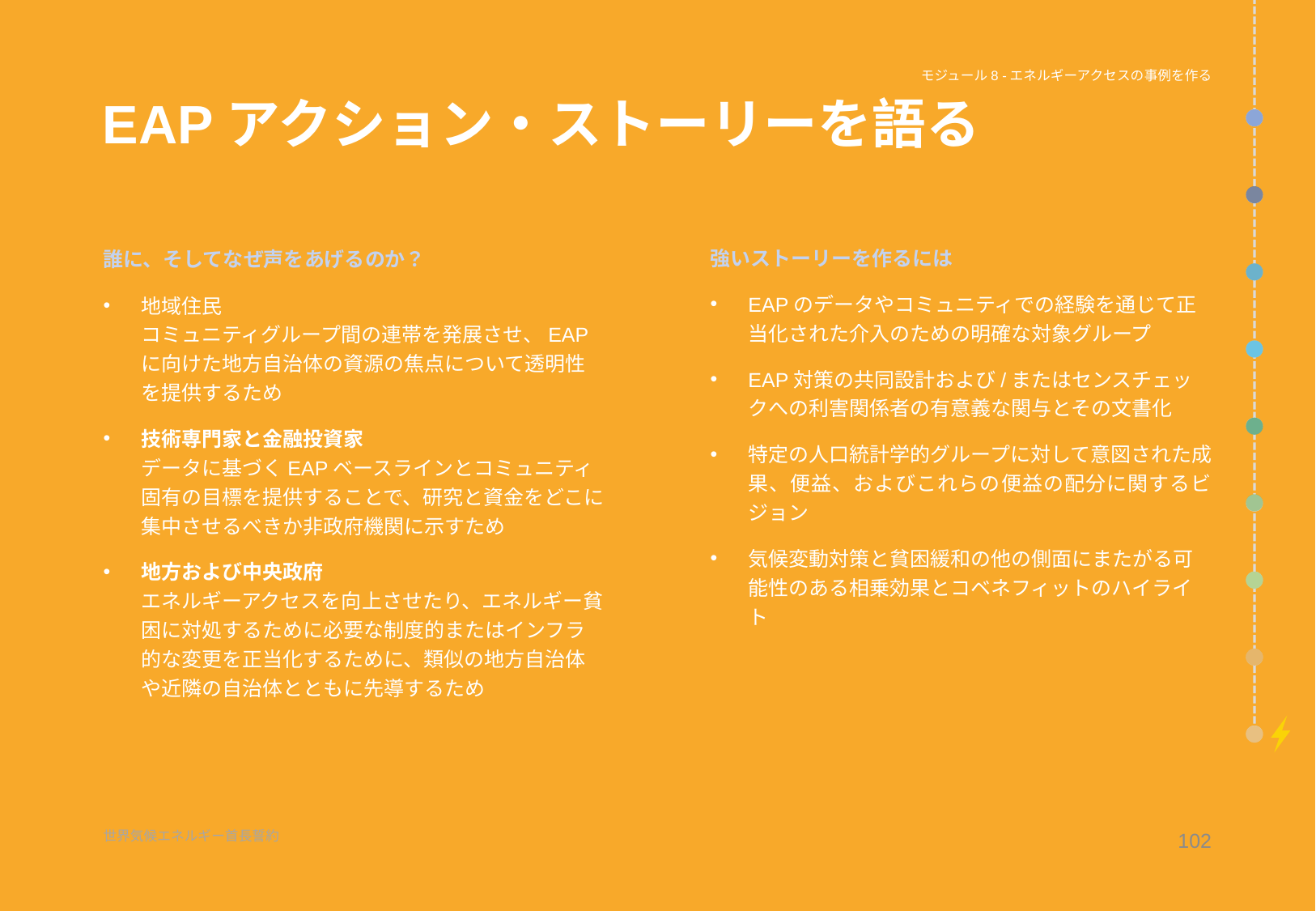

モジュール8 -エネルギーアクセスの事例を作る
# EAPアクション・ストーリーを語る

強いストーリーを作るには
EAPのデータやコミュニティでの経験を通じて正当化された介入のための明確な対象グループ
EAP対策の共同設計および/またはセンスチェックへの利害関係者の有意義な関与とその文書化
特定の人口統計学的グループに対して意図された成果、便益、およびこれらの便益の配分に関するビ
ジョン
気候変動対策と貧困緩和の他の側面にまたがる可能性のある相乗効果とコベネフィットのハイライト
誰に、そしてなぜ声をあげるのか？
地域住民
コミュニティグループ間の連帯を発展させ、EAPに向けた地方自治体の資源の焦点について透明性を提供するため
技術専門家と金融投資家
データに基づくEAPベースラインとコミュニティ固有の目標を提供することで、研究と資金をどこに集中させるべきか非政府機関に示すため
地方および中央政府
エネルギーアクセスを向上させたり、エネルギー貧困に対処するために必要な制度的またはインフラ的な変更を正当化するために、類似の地方自治体や近隣の自治体とともに先導するため

102